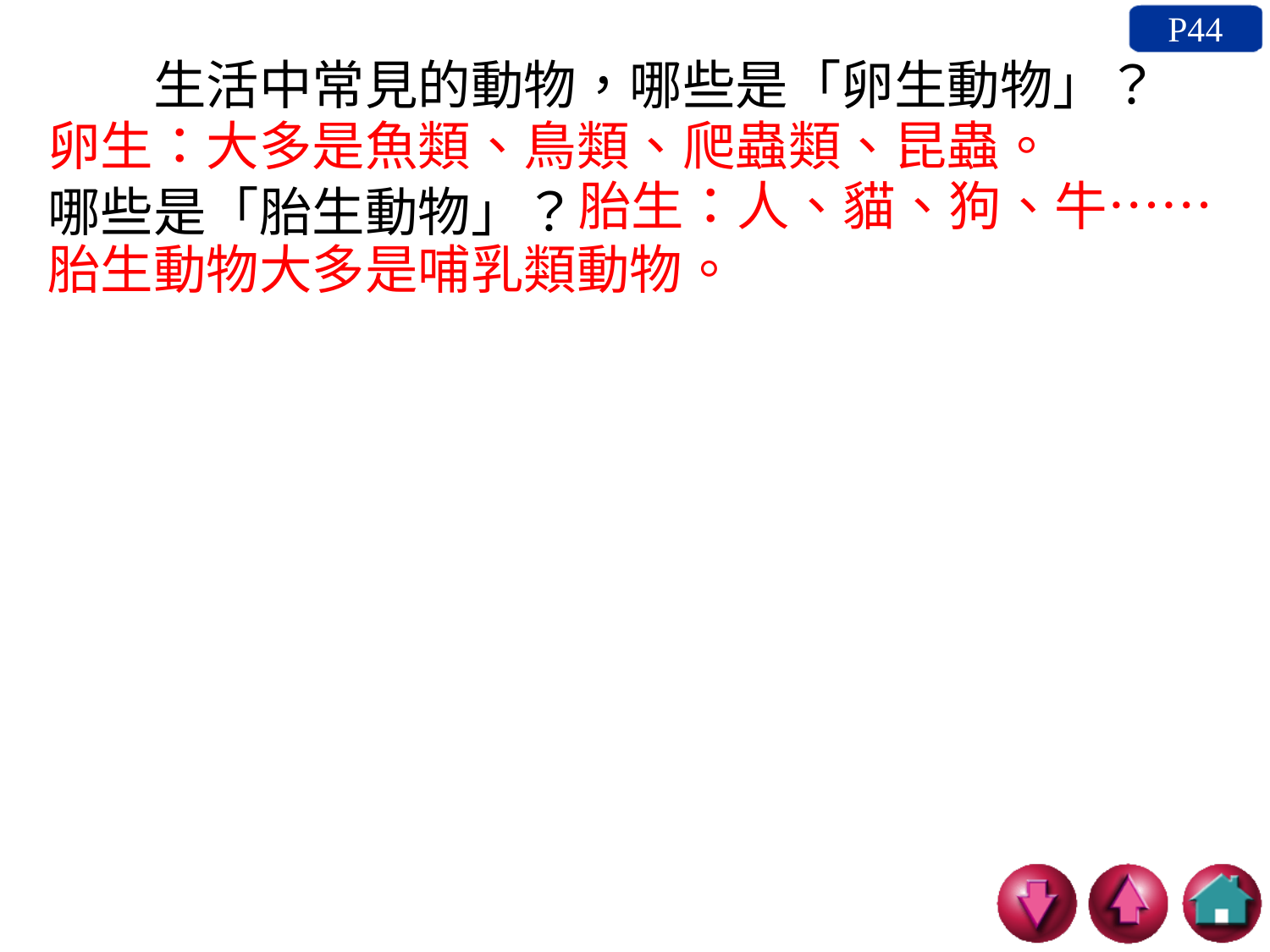

P44
　　生活中常見的動物，哪些是「卵生動物」？

哪些是「胎生動物」？
卵生：大多是魚類、鳥類、爬蟲類、昆蟲。
胎生：人、貓、狗、牛……胎生動物大多是哺乳類動物。